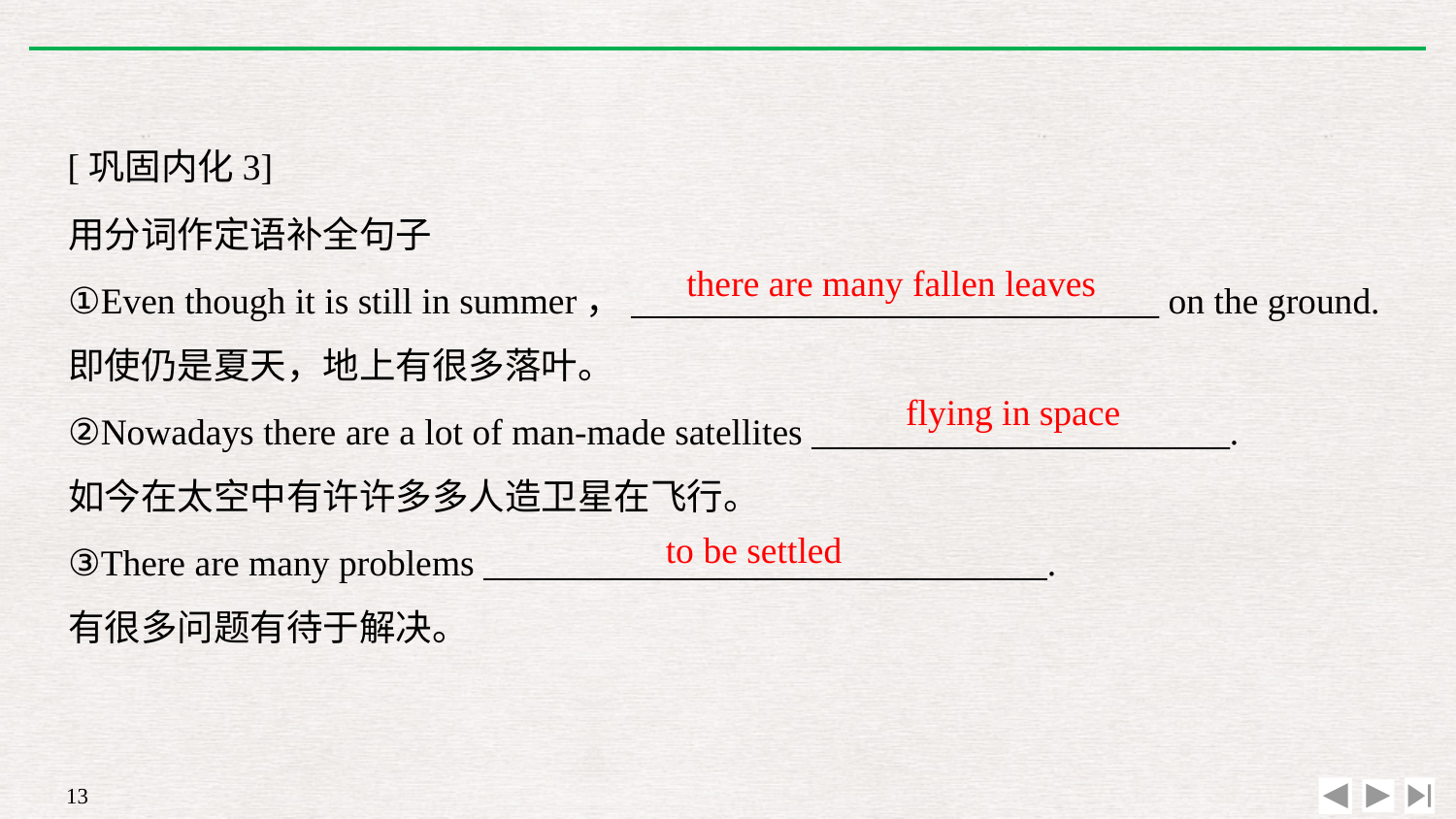

[巩固内化3]
用分词作定语补全句子
①Even though it is still in summer，_____________________________ on the ground.
即使仍是夏天，地上有很多落叶。
②Nowadays there are a lot of man-made satellites _______________________.
如今在太空中有许许多多人造卫星在飞行。
③There are many problems _______________________________.
有很多问题有待于解决。
there are many fallen leaves
flying in space
to be settled